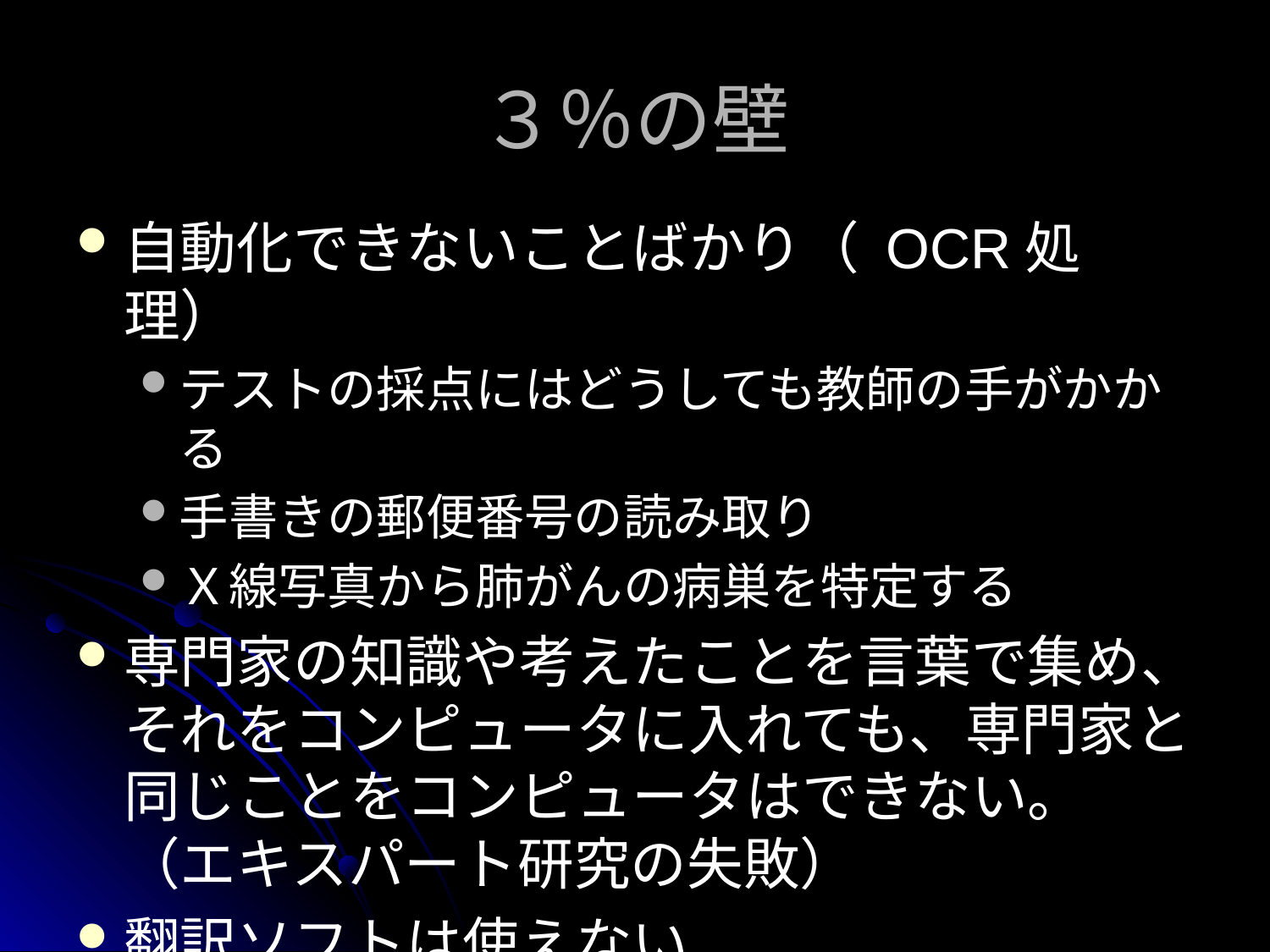

# ３％の壁
自動化できないことばかり（ OCR処理）
テストの採点にはどうしても教師の手がかかる
手書きの郵便番号の読み取り
Ｘ線写真から肺がんの病巣を特定する
専門家の知識や考えたことを言葉で集め、それをコンピュータに入れても、専門家と同じことをコンピュータはできない。（エキスパート研究の失敗）
翻訳ソフトは使えない